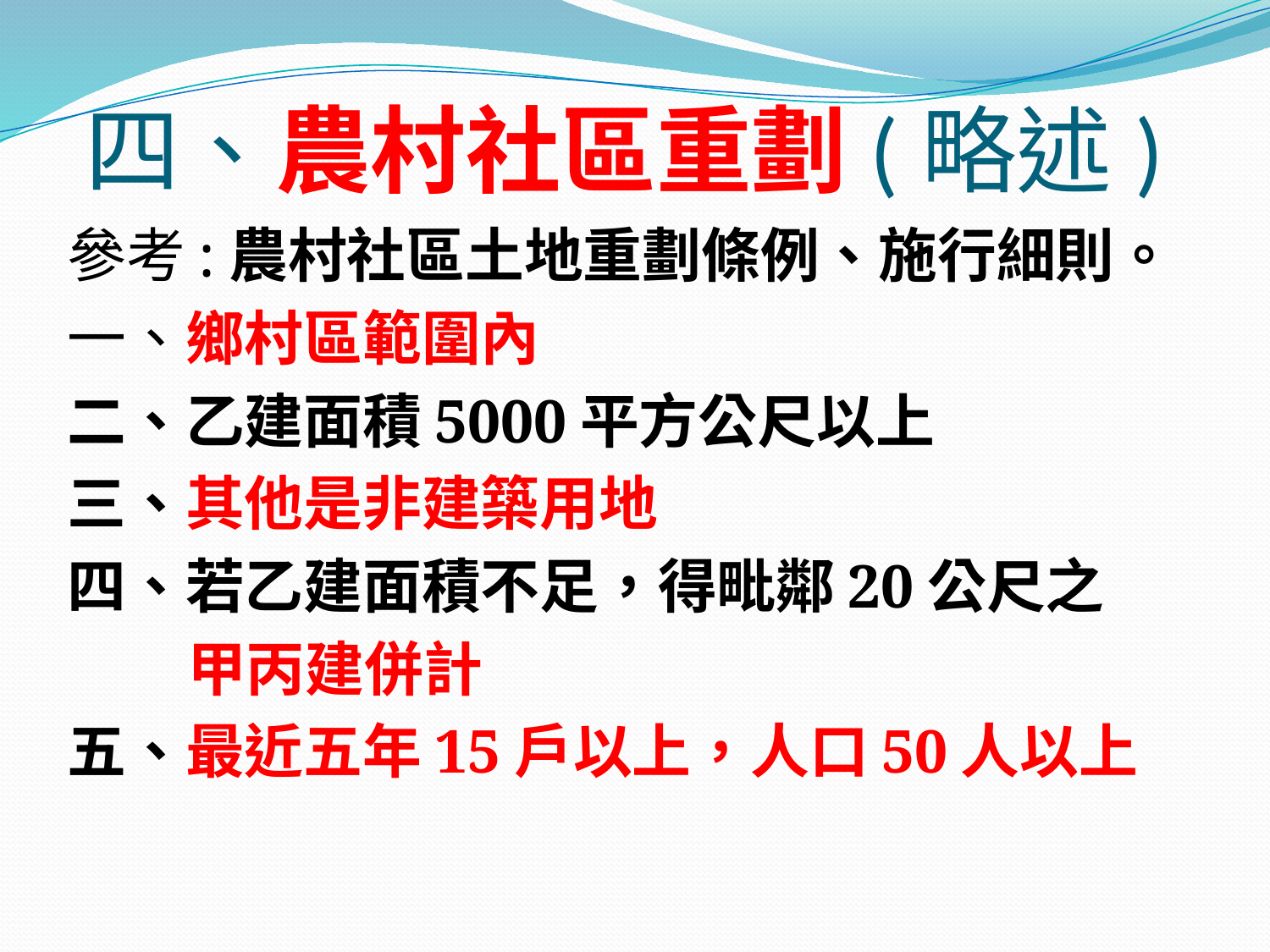

# 四、農村社區重劃(略述)
參考:農村社區土地重劃條例、施行細則。
一、鄉村區範圍內
二、乙建面積5000平方公尺以上
三、其他是非建築用地
四、若乙建面積不足，得毗鄰20公尺之
        甲丙建併計
五、最近五年15戶以上，人口50人以上